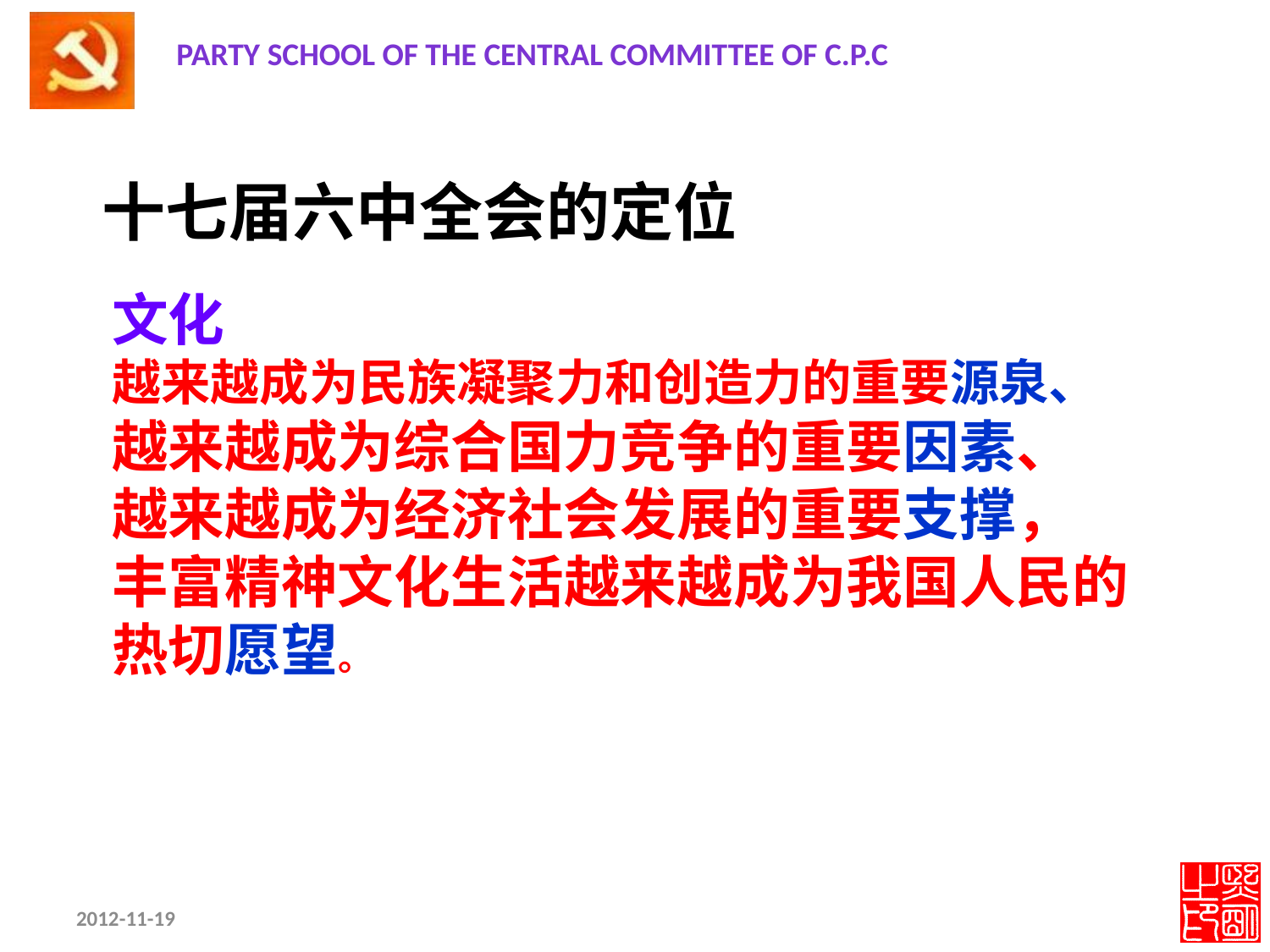

十七届六中全会的定位
# 文化 越来越成为民族凝聚力和创造力的重要源泉、 越来越成为综合国力竞争的重要因素、 越来越成为经济社会发展的重要支撑， 丰富精神文化生活越来越成为我国人民的热切愿望。
2012-11-19